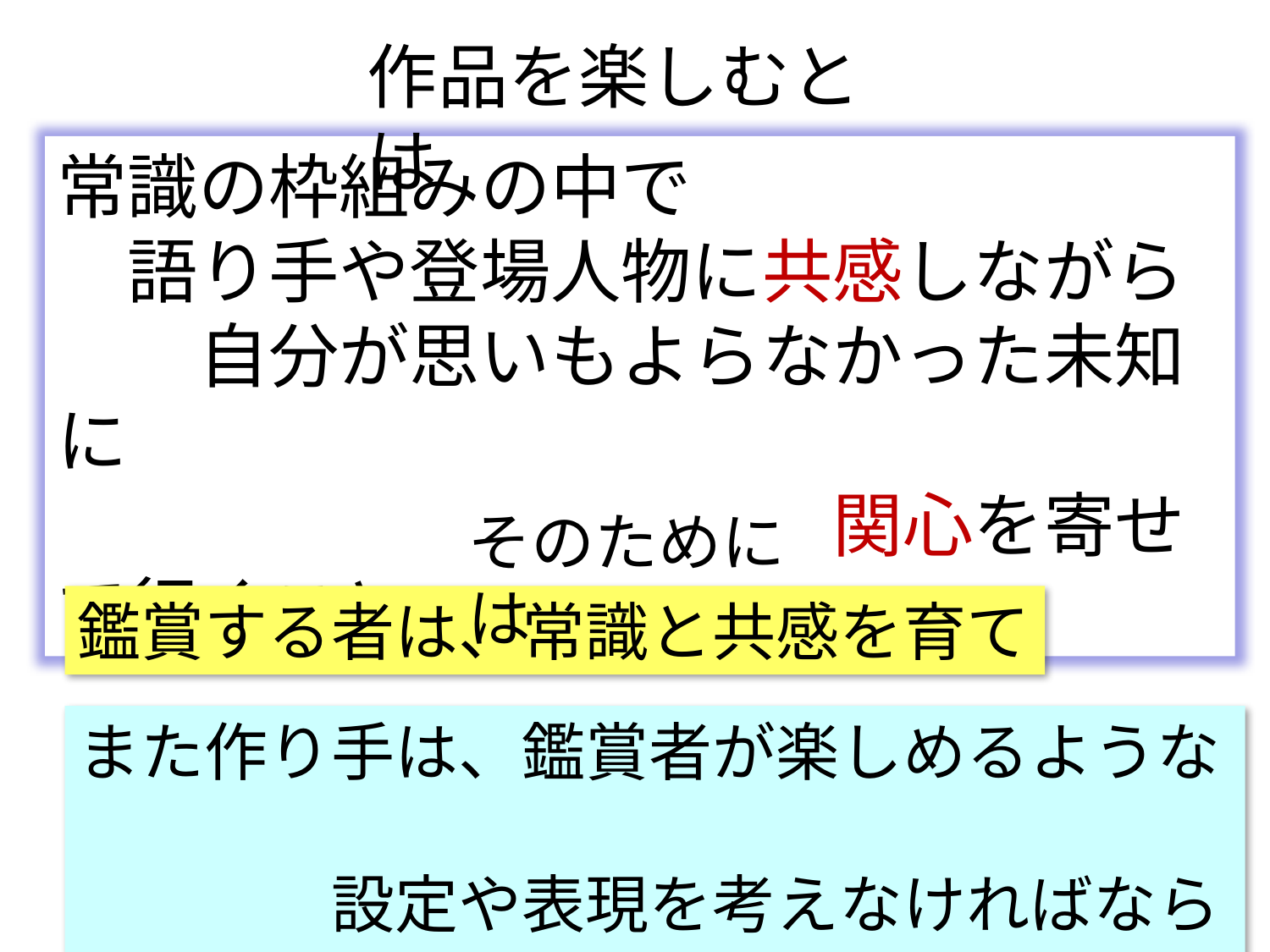

作品を楽しむとは
常識の枠組みの中で
　語り手や登場人物に共感しながら
　　自分が思いもよらなかった未知に
　　　　　　　　　　　関心を寄せて行くこと
そのためには
鑑賞する者は、常識と共感を育て
また作り手は、鑑賞者が楽しめるような
　　　　設定や表現を考えなければならない